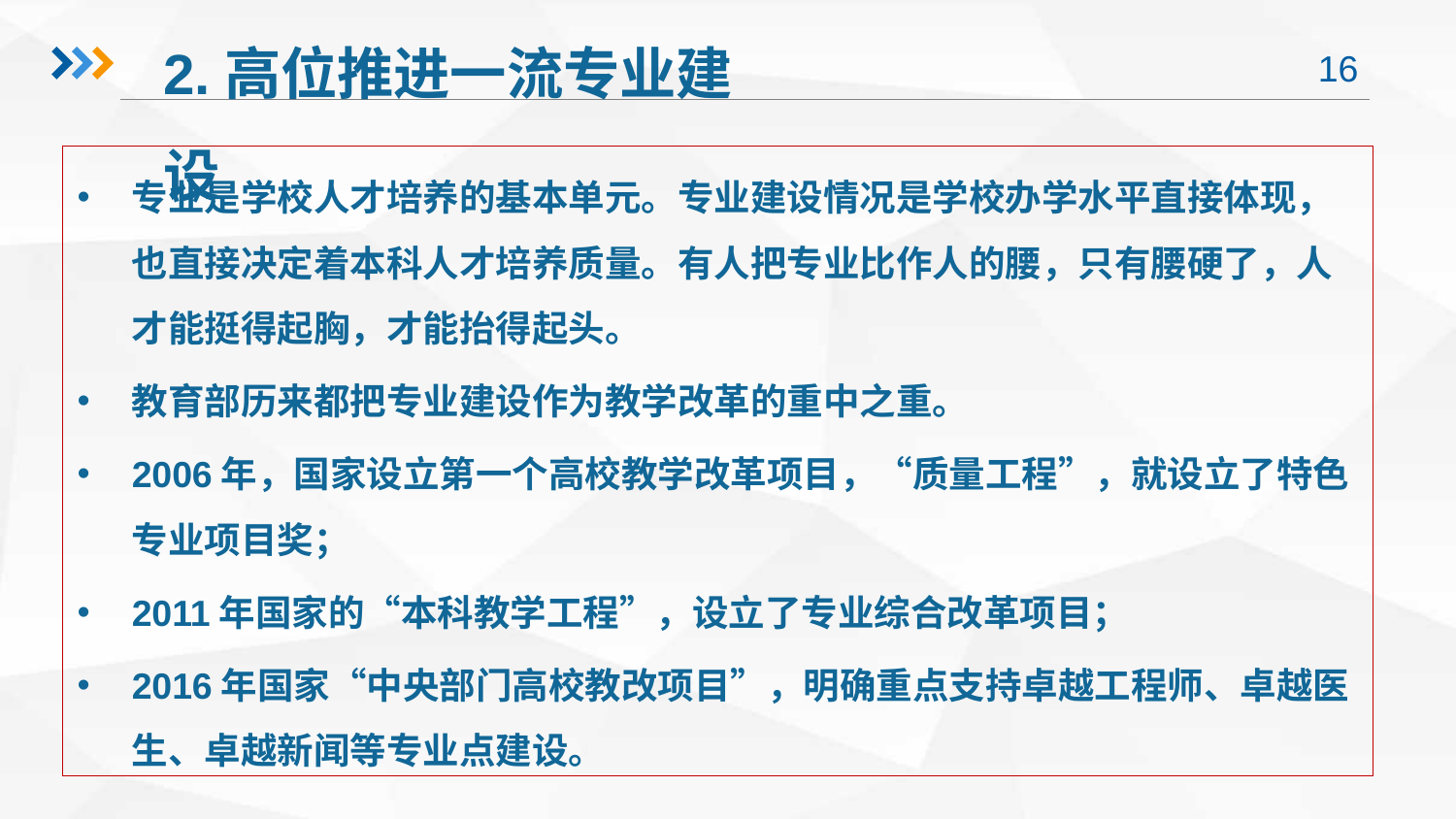

2.高位推进一流专业建设
专业是学校人才培养的基本单元。专业建设情况是学校办学水平直接体现，也直接决定着本科人才培养质量。有人把专业比作人的腰，只有腰硬了，人才能挺得起胸，才能抬得起头。
教育部历来都把专业建设作为教学改革的重中之重。
2006年，国家设立第一个高校教学改革项目，“质量工程”，就设立了特色专业项目奖；
2011年国家的“本科教学工程”，设立了专业综合改革项目；
2016年国家“中央部门高校教改项目”，明确重点支持卓越工程师、卓越医生、卓越新闻等专业点建设。